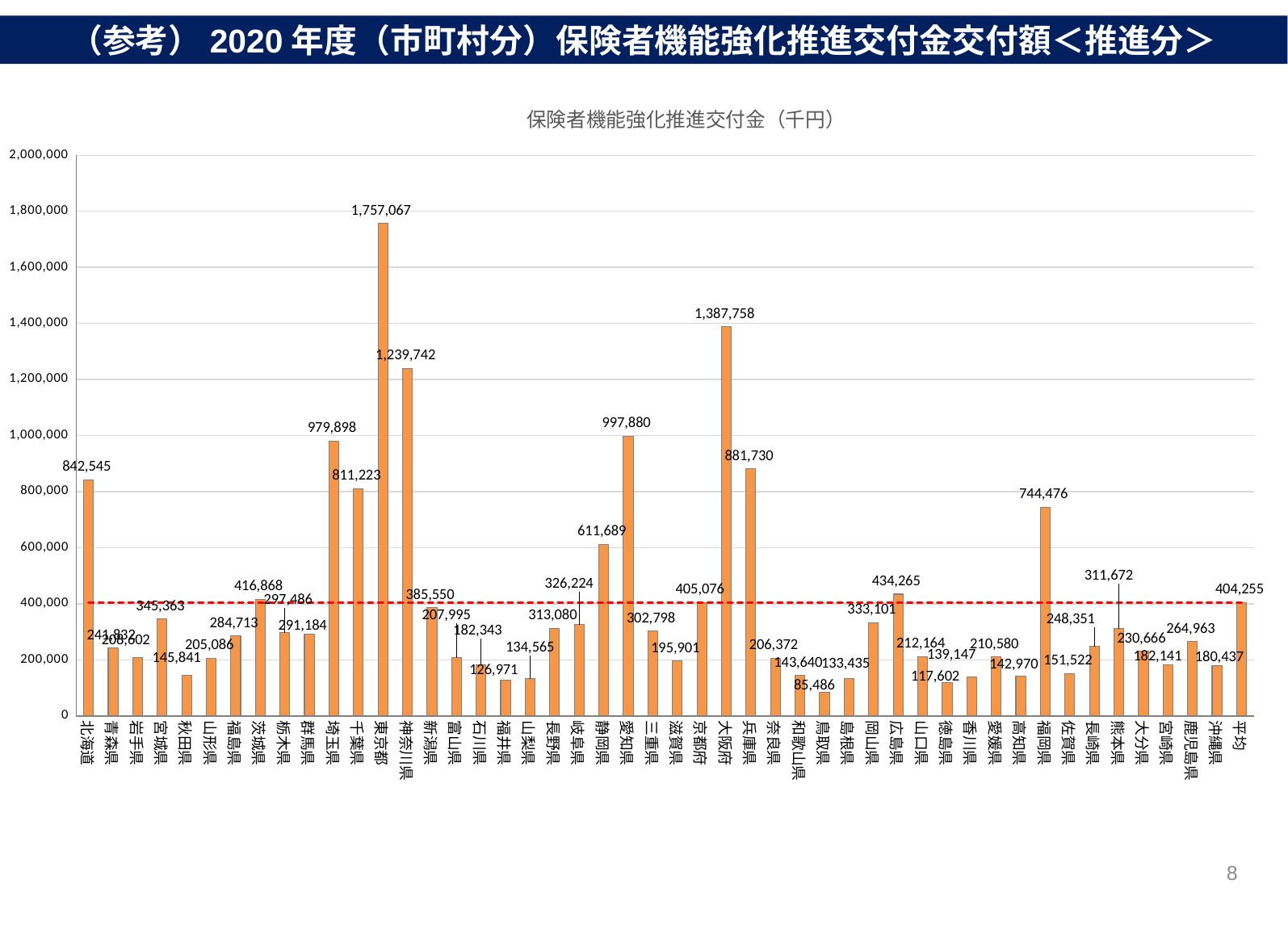

（参考）2020年度（市町村分）保険者機能強化推進交付金交付額＜推進分＞

### Chart: 保険者機能強化推進交付金（千円）

| Category | 保険者機能強化推進交付金（千円） | 平均 |  |
|---|---|---|---|
| 北海道 | 842545.0 | 404255.0 | 842545.0 |
| 青森県 | 241832.0 | 404255.0 | 241832.0 |
| 岩手県 | 208602.0 | 404255.0 | 208602.0 |
| 宮城県 | 345363.0 | 404255.0 | 345363.0 |
| 秋田県 | 145841.0 | 404255.0 | 145841.0 |
| 山形県 | 205086.0 | 404255.0 | 205086.0 |
| 福島県 | 284713.0 | 404255.0 | 284713.0 |
| 茨城県 | 416868.0 | 404255.0 | 416868.0 |
| 栃木県 | 297486.0 | 404255.0 | 297486.0 |
| 群馬県 | 291184.0 | 404255.0 | 291184.0 |
| 埼玉県 | 979898.0 | 404255.0 | 979898.0 |
| 千葉県 | 811223.0 | 404255.0 | 811223.0 |
| 東京都 | 1757067.0 | 404255.0 | 1757067.0 |
| 神奈川県 | 1239742.0 | 404255.0 | 1239742.0 |
| 新潟県 | 385550.0 | 404255.0 | 385550.0 |
| 富山県 | 207995.0 | 404255.0 | 207995.0 |
| 石川県 | 182343.0 | 404255.0 | 182343.0 |
| 福井県 | 126971.0 | 404255.0 | 126971.0 |
| 山梨県 | 134565.0 | 404255.0 | 134565.0 |
| 長野県 | 313080.0 | 404255.0 | 313080.0 |
| 岐阜県 | 326224.0 | 404255.0 | 326224.0 |
| 静岡県 | 611689.0 | 404255.0 | 611689.0 |
| 愛知県 | 997880.0 | 404255.0 | 997880.0 |
| 三重県 | 302798.0 | 404255.0 | 302798.0 |
| 滋賀県 | 195901.0 | 404255.0 | 195901.0 |
| 京都府 | 405076.0 | 404255.0 | 405076.0 |
| 大阪府 | 1387758.0 | 404255.0 | 1387758.0 |
| 兵庫県 | 881730.0 | 404255.0 | 881730.0 |
| 奈良県 | 206372.0 | 404255.0 | 206372.0 |
| 和歌山県 | 143640.0 | 404255.0 | 143640.0 |
| 鳥取県 | 85486.0 | 404255.0 | 85486.0 |
| 島根県 | 133435.0 | 404255.0 | 133435.0 |
| 岡山県 | 333101.0 | 404255.0 | 333101.0 |
| 広島県 | 434265.0 | 404255.0 | 434265.0 |
| 山口県 | 212164.0 | 404255.0 | 212164.0 |
| 徳島県 | 117602.0 | 404255.0 | 117602.0 |
| 香川県 | 139147.0 | 404255.0 | 139147.0 |
| 愛媛県 | 210580.0 | 404255.0 | 210580.0 |
| 高知県 | 142970.0 | 404255.0 | 142970.0 |
| 福岡県 | 744476.0 | 404255.0 | 744476.0 |
| 佐賀県 | 151522.0 | 404255.0 | 151522.0 |
| 長崎県 | 248351.0 | 404255.0 | 248351.0 |
| 熊本県 | 311672.0 | 404255.0 | 311672.0 |
| 大分県 | 230666.0 | 404255.0 | 230666.0 |
| 宮崎県 | 182141.0 | 404255.0 | 182141.0 |
| 鹿児島県 | 264963.0 | 404255.0 | 264963.0 |
| 沖縄県 | 180437.0 | 404255.0 | 180437.0 |
| 平均 | 404255.0 | 404255.0 | 404255.0 |
8